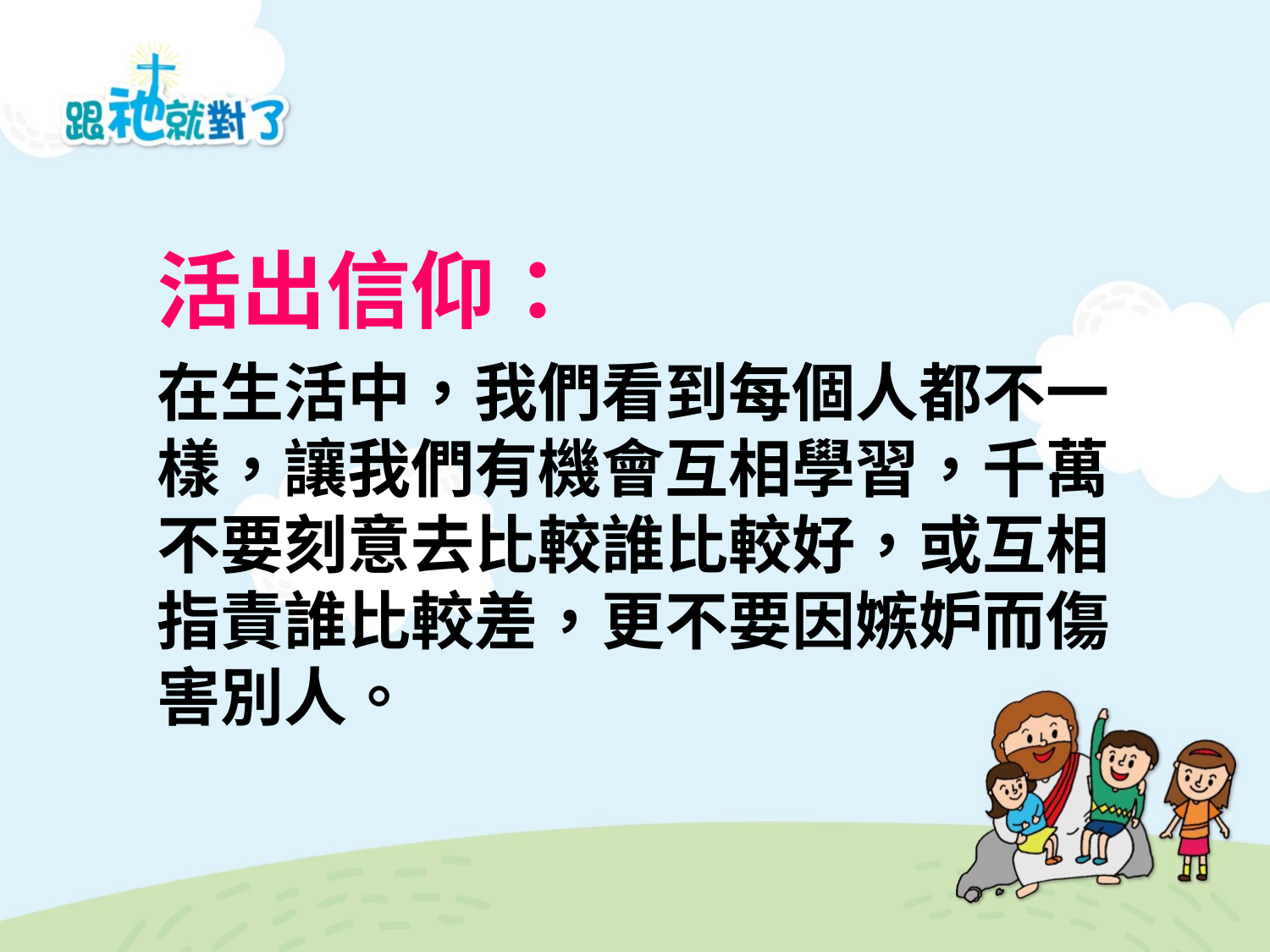

活出信仰：
在生活中，我們看到每個人都不一樣，讓我們有機會互相學習，千萬不要刻意去比較誰比較好，或互相指責誰比較差，更不要因嫉妒而傷害別人。